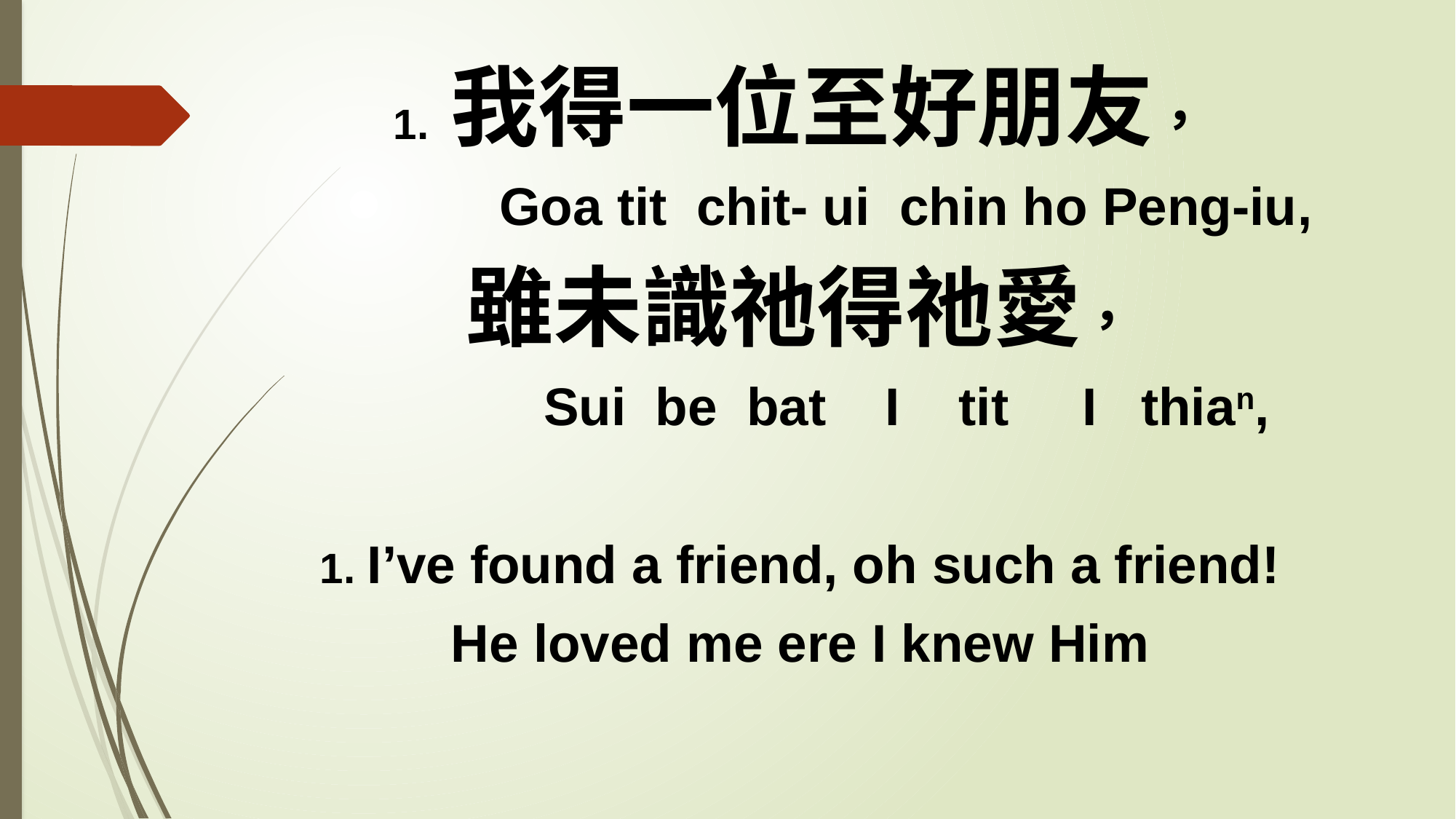

1. 我得一位至好朋友，
                 Goa tit  chit- ui  chin ho Peng-iu,
雖未識祂得祂愛，
                    Sui  be  bat    I    tit     I   thian,

1. I’ve found a friend, oh such a friend!
He loved me ere I knew Him